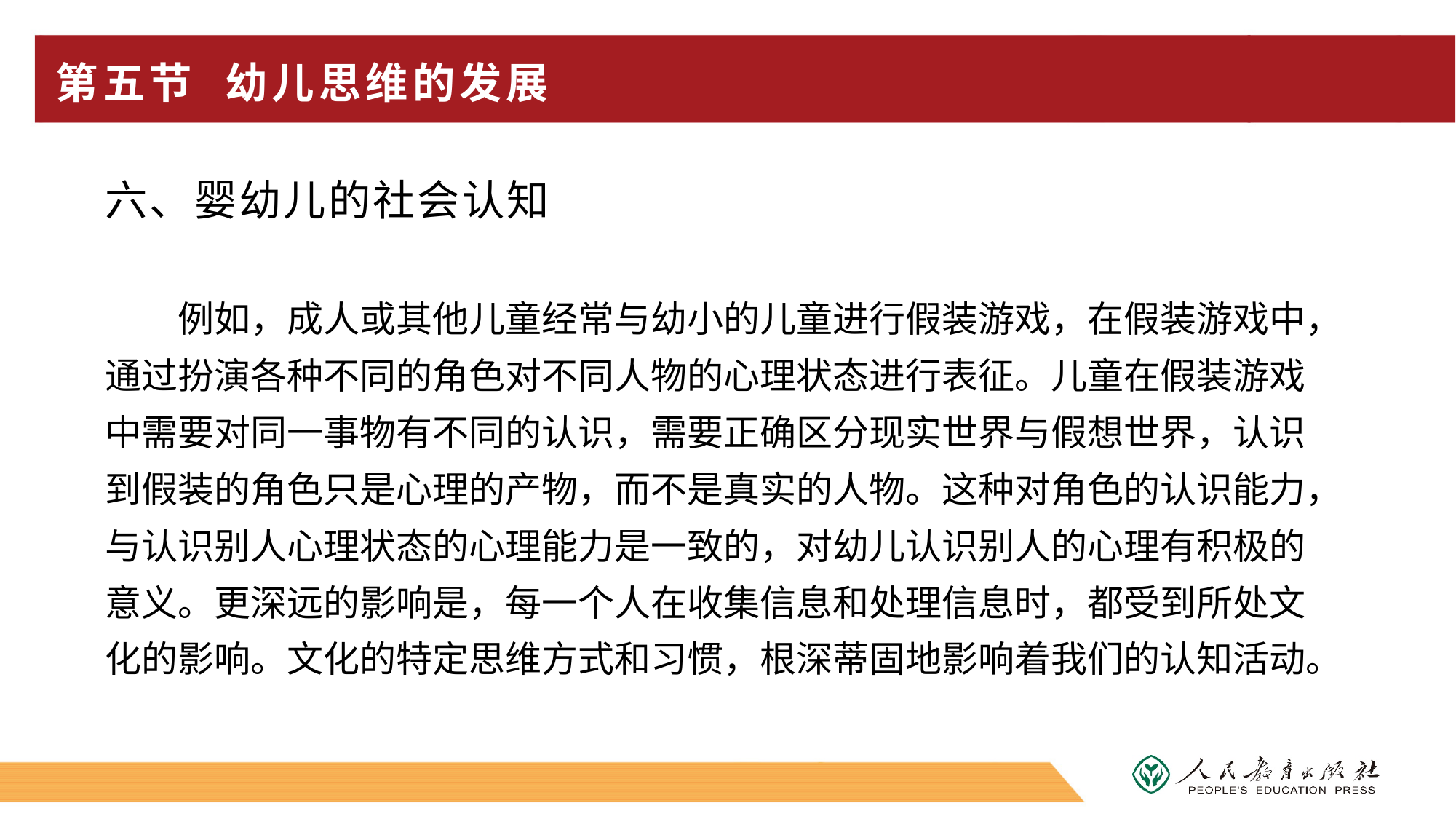

# 第五节  幼儿思维的发展
六、婴幼儿的社会认知
例如，成人或其他儿童经常与幼小的儿童进行假装游戏，在假装游戏中，通过扮演各种不同的角色对不同人物的心理状态进行表征。儿童在假装游戏中需要对同一事物有不同的认识，需要正确区分现实世界与假想世界，认识到假装的角色只是心理的产物，而不是真实的人物。这种对角色的认识能力，与认识别人心理状态的心理能力是一致的，对幼儿认识别人的心理有积极的意义。更深远的影响是，每一个人在收集信息和处理信息时，都受到所处文化的影响。文化的特定思维方式和习惯，根深蒂固地影响着我们的认知活动。